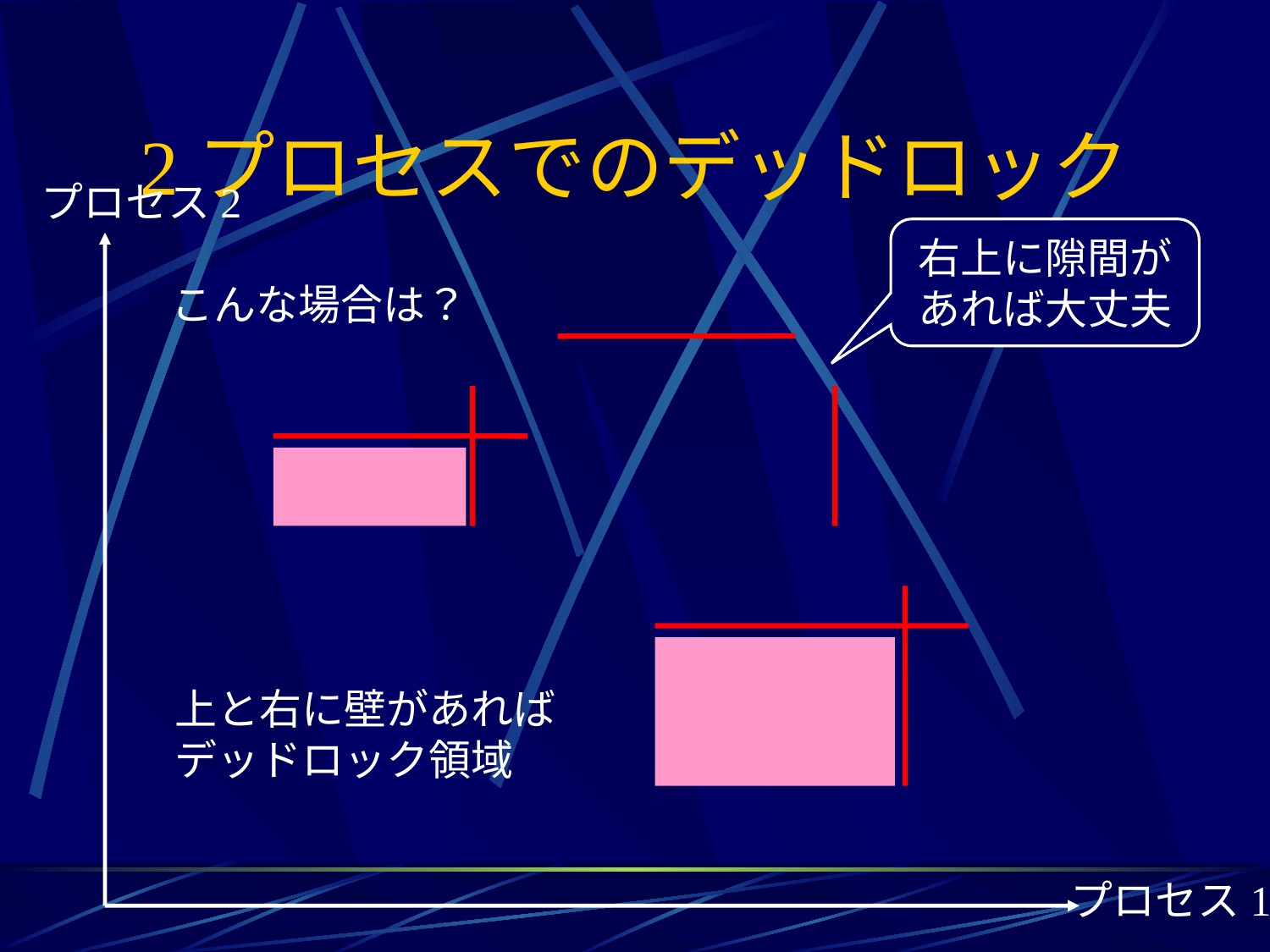

# 2プロセスでのデッドロック
プロセス2
右上に隙間が
あれば大丈夫

こんな場合は？

上と右に壁があれば
デッドロック領域
プロセス1